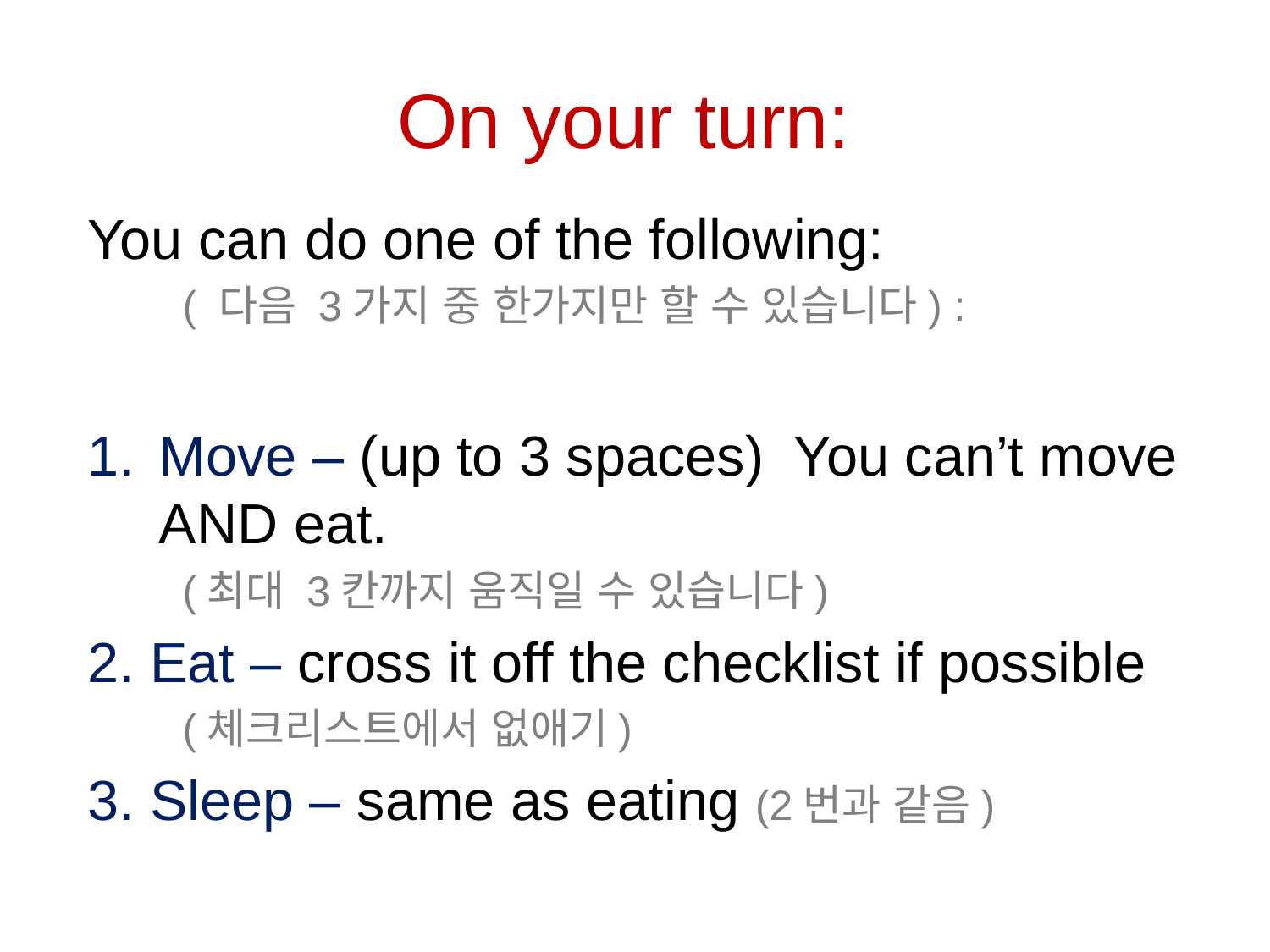

# On your turn:
You can do one of the following:
        ( 다음 3가지 중 한가지만 할 수 있습니다) :

Move – (up to 3 spaces)  You can’t move AND eat.
        (최대 3칸까지 움직일 수 있습니다)
2. Eat – cross it off the checklist if possible
        (체크리스트에서 없애기)
3. Sleep – same as eating (2번과 같음)